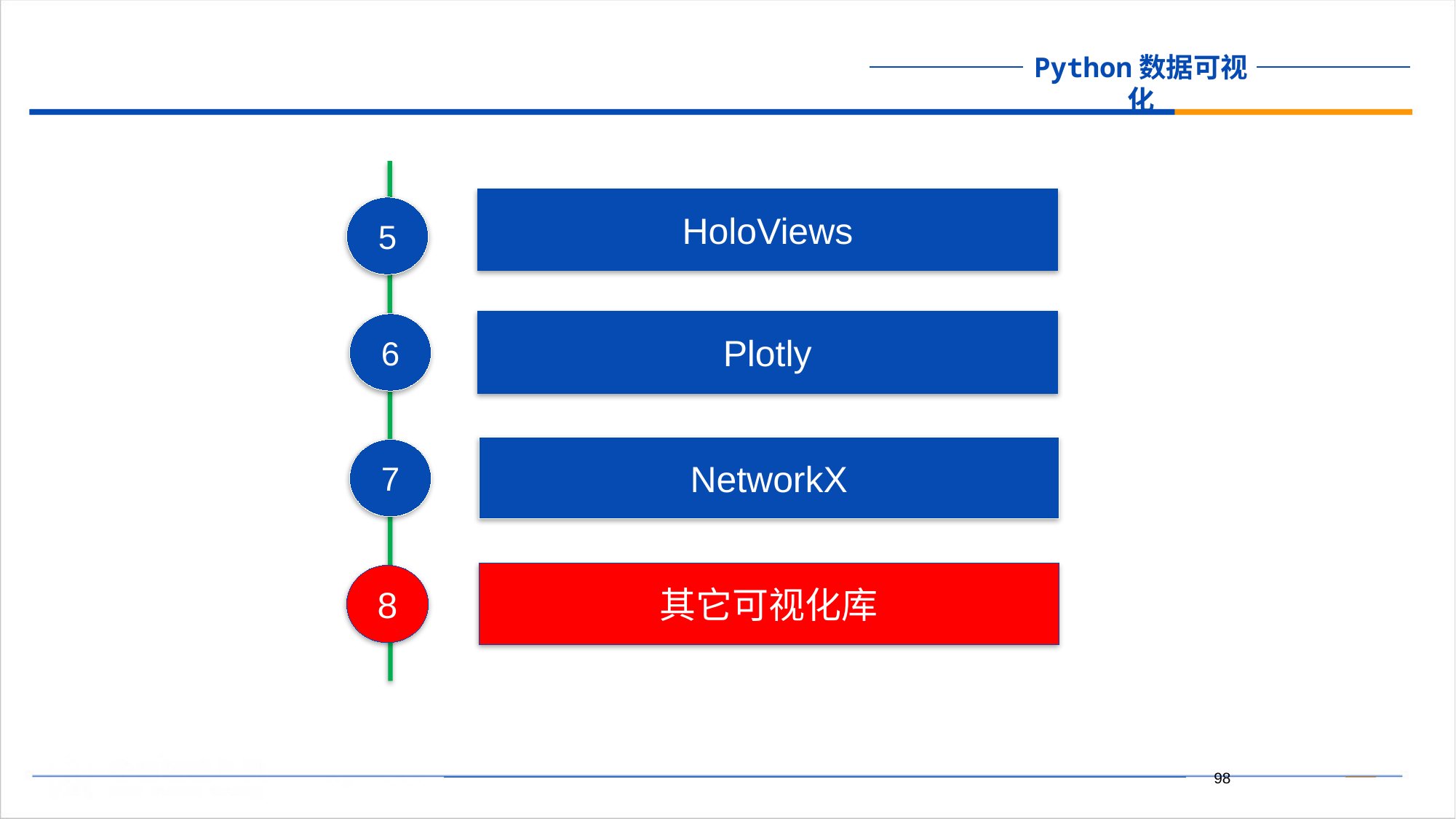

HoloViews
5
Plotly
6
NetworkX
7
其它可视化库
8